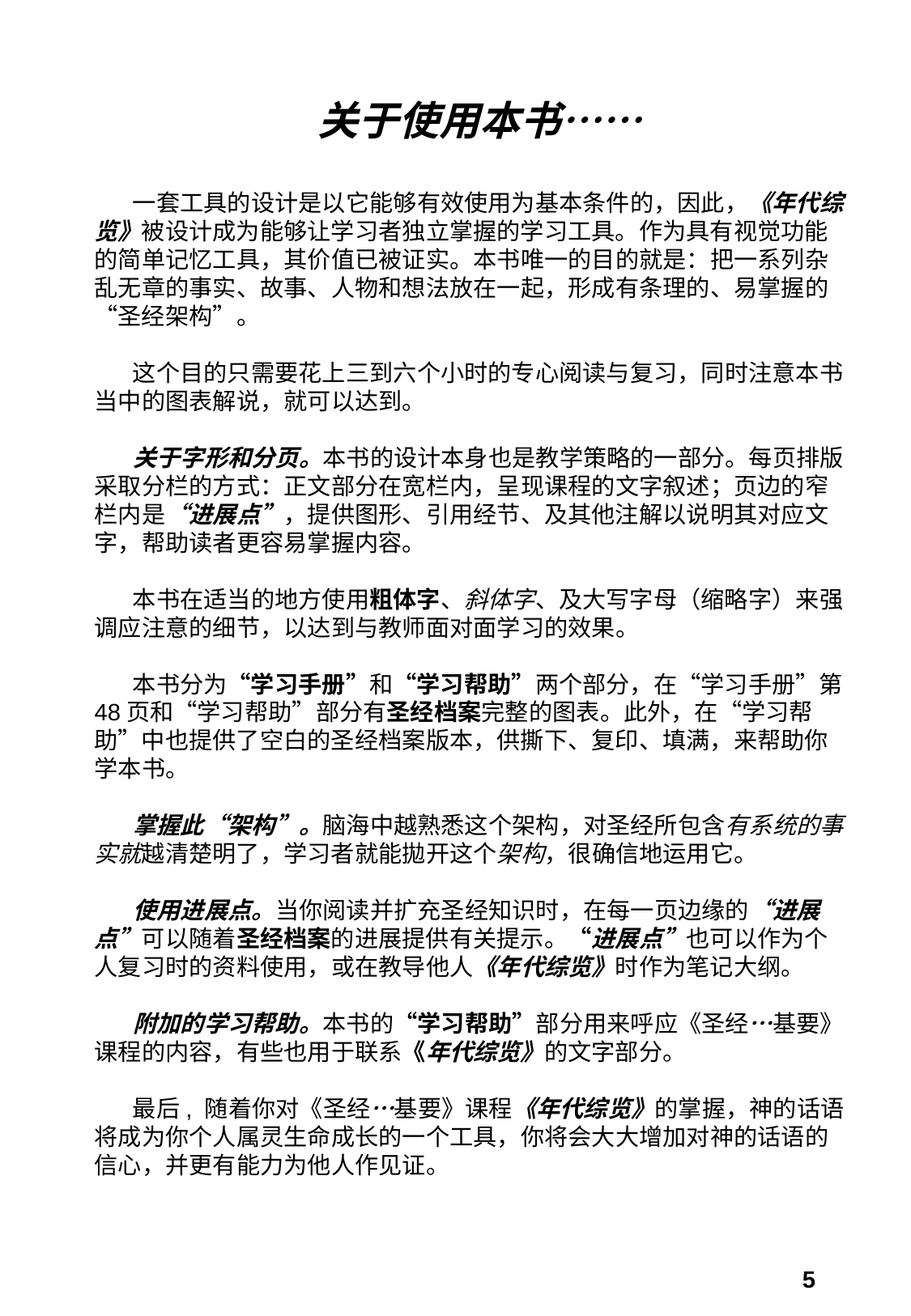

关于使用本书……

   一套工具的设计是以它能够有效使用为基本条件的，因此，《年代综览》被设计成为能够让学习者独立掌握的学习工具。作为具有视觉功能的简单记忆工具，其价值已被证实。本书唯一的目的就是：把一系列杂乱无章的事实、故事、人物和想法放在一起，形成有条理的、易掌握的“圣经架构”。

   这个目的只需要花上三到六个小时的专心阅读与复习，同时注意本书当中的图表解说，就可以达到。

   关于字形和分页。本书的设计本身也是教学策略的一部分。每页排版采取分栏的方式：正文部分在宽栏内，呈现课程的文字叙述；页边的窄栏内是“进展点”，提供图形、引用经节、及其他注解以说明其对应文字，帮助读者更容易掌握内容。

   本书在适当的地方使用粗体字、斜体字、及大写字母（缩略字）来强调应注意的细节，以达到与教师面对面学习的效果。

   本书分为“学习手册”和“学习帮助”两个部分，在“学习手册”第48页和“学习帮助”部分有圣经档案完整的图表。此外，在“学习帮助”中也提供了空白的圣经档案版本，供撕下、复印、填满，来帮助你学本书。

   掌握此“架构”。脑海中越熟悉这个架构，对圣经所包含有系统的事实就越清楚明了，学习者就能拋开这个架构，很确信地运用它。

   使用进展点。当你阅读并扩充圣经知识时，在每一页边缘的“进展点”可以随着圣经档案的进展提供有关提示。“进展点”也可以作为个人复习时的资料使用，或在教导他人《年代综览》时作为笔记大纲。

   附加的学习帮助。本书的“学习帮助”部分用来呼应《圣经…基要》课程的内容，有些也用于联系《年代综览》的文字部分。

   最后, 随着你对《圣经…基要》课程《年代综览》的掌握，神的话语将成为你个人属灵生命成长的一个工具，你将会大大增加对神的话语的信心，并更有能力为他人作见证。

5